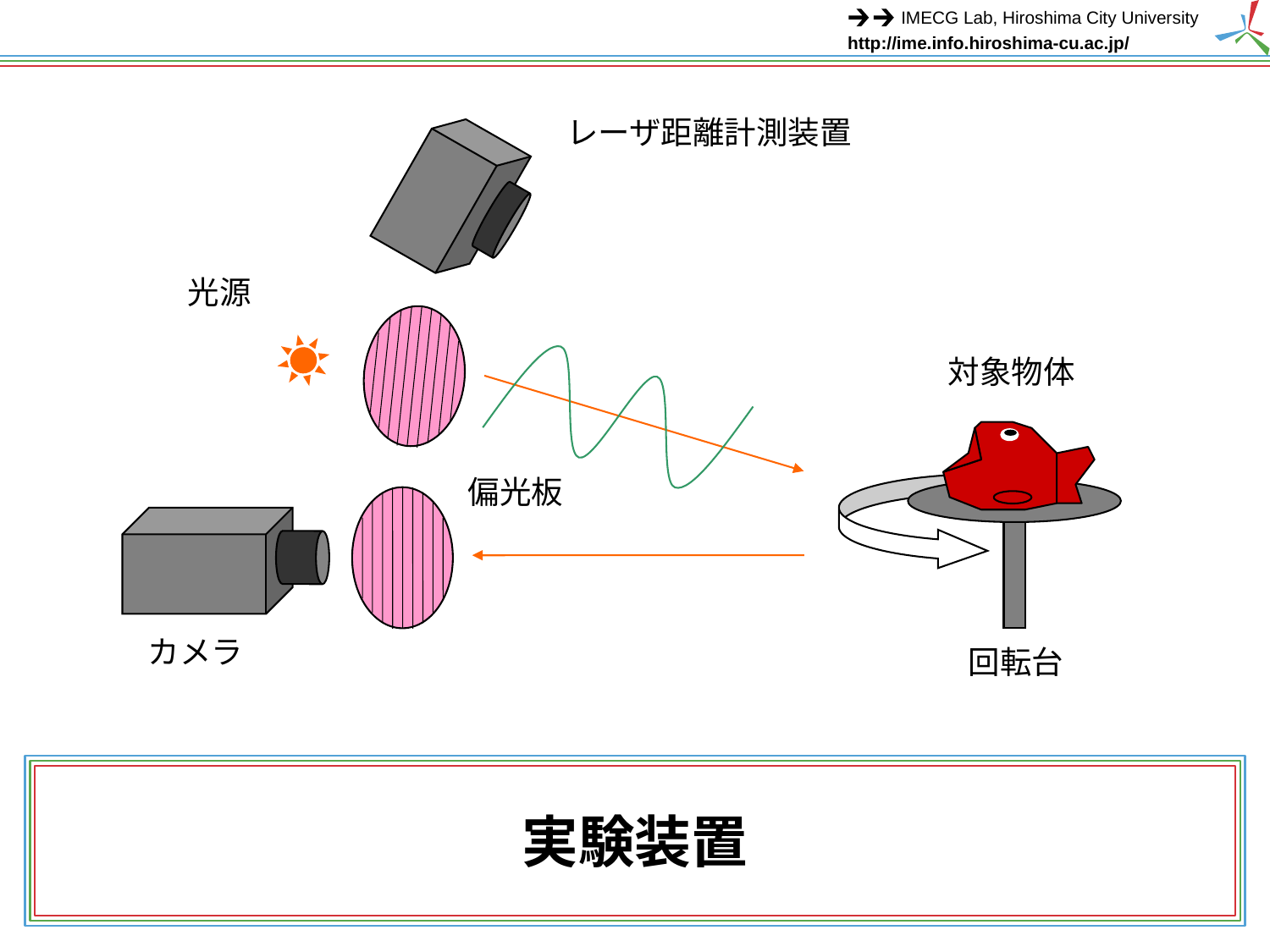

レーザ距離計測装置

光源

対象物体

偏光板

カメラ
回転台
# 実験装置